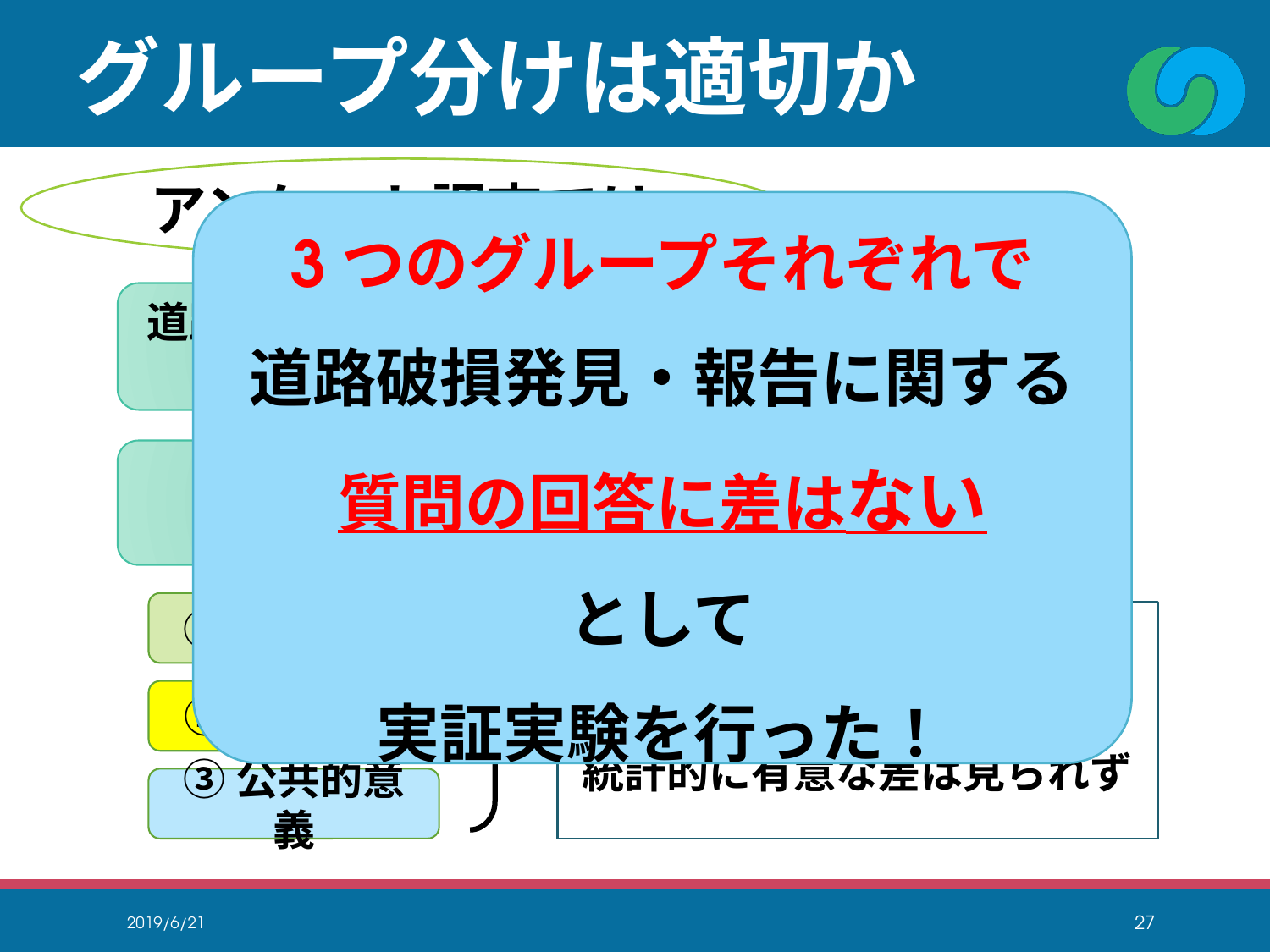

# グループ分けは適切か
アンケート調査では
3つのグループそれぞれで
道路破損発見・報告に関する質問の回答に差はない
として
実証実験を行った！
道路破損を報告した
経験の有無
道路破損を発見した
経験の有無
報告手段としての
LINEに対する評価
住所
①何もなし

平均値の差の検定

統計的に有意な差は見られず

②スタンプ
③公共的意義
2019/6/21
27